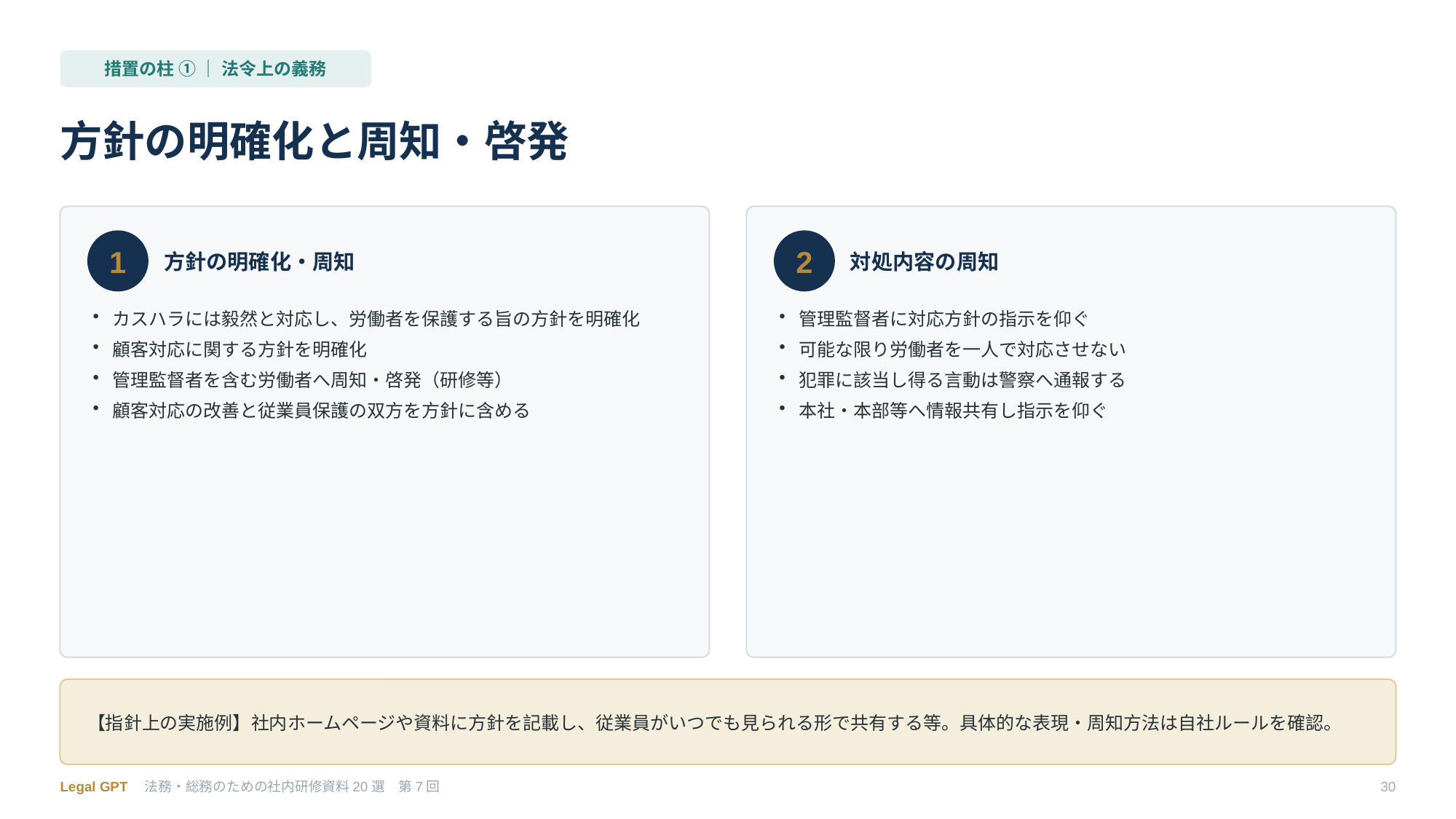

措置の柱 ① ｜ 法令上の義務
方針の明確化と周知・啓発

方針の明確化・周知
対処内容の周知

1

2
カスハラには毅然と対応し、労働者を保護する旨の方針を明確化
顧客対応に関する方針を明確化
管理監督者を含む労働者へ周知・啓発（研修等）
顧客対応の改善と従業員保護の双方を方針に含める
管理監督者に対応方針の指示を仰ぐ
可能な限り労働者を一人で対応させない
犯罪に該当し得る言動は警察へ通報する
本社・本部等へ情報共有し指示を仰ぐ

【指針上の実施例】社内ホームページや資料に方針を記載し、従業員がいつでも見られる形で共有する等。具体的な表現・周知方法は自社ルールを確認。
Legal GPT　法務・総務のための社内研修資料20選　第7回
30